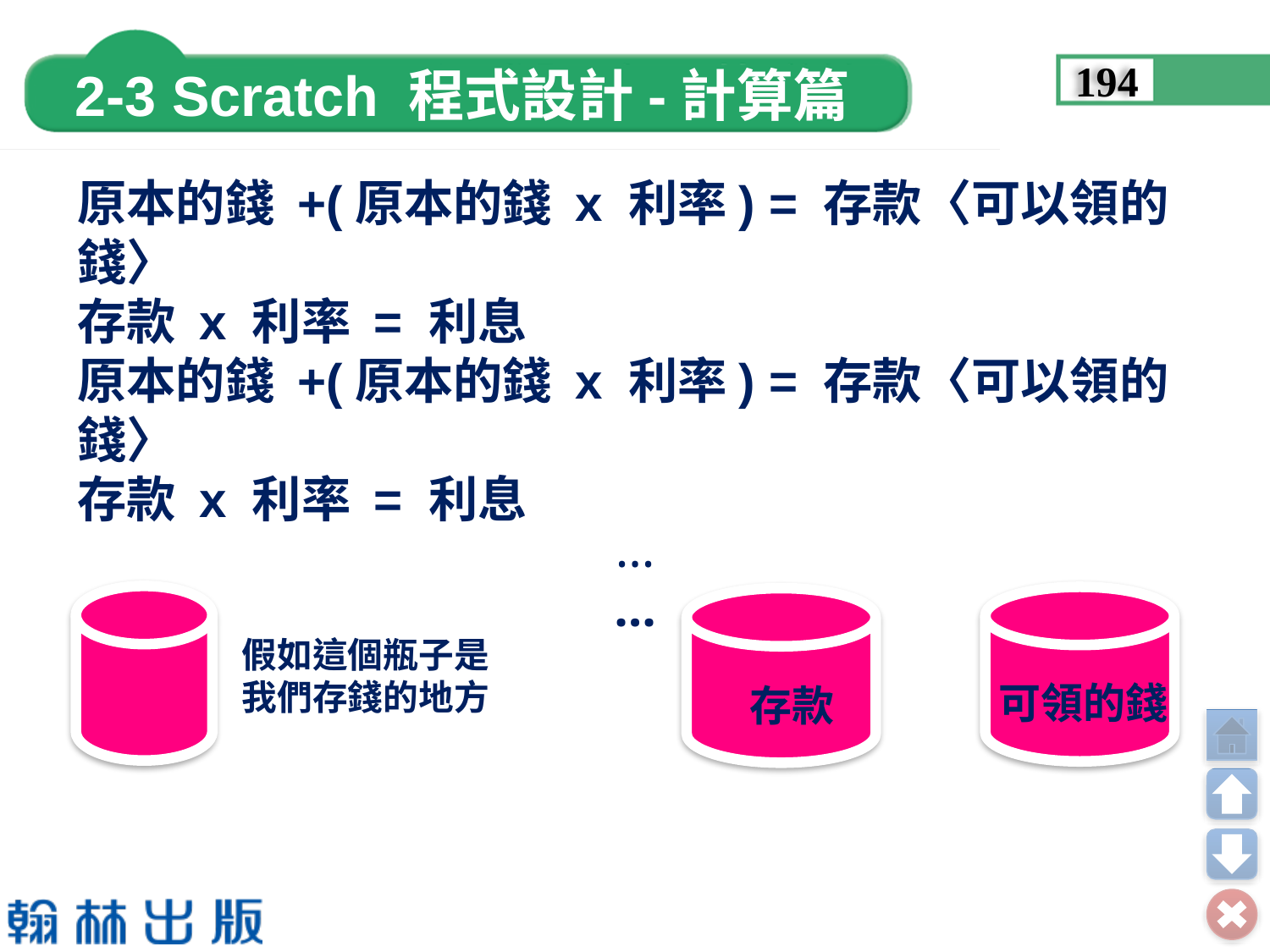

194

原本的錢 +(原本的錢 x 利率) = 存款〈可以領的錢〉
存款 x 利率 = 利息
原本的錢 +(原本的錢 x 利率) = 存款〈可以領的錢〉
存款 x 利率 = 利息
‧‧‧
‧‧‧

假如這個瓶子是
我們存錢的地方
可領的錢
存款